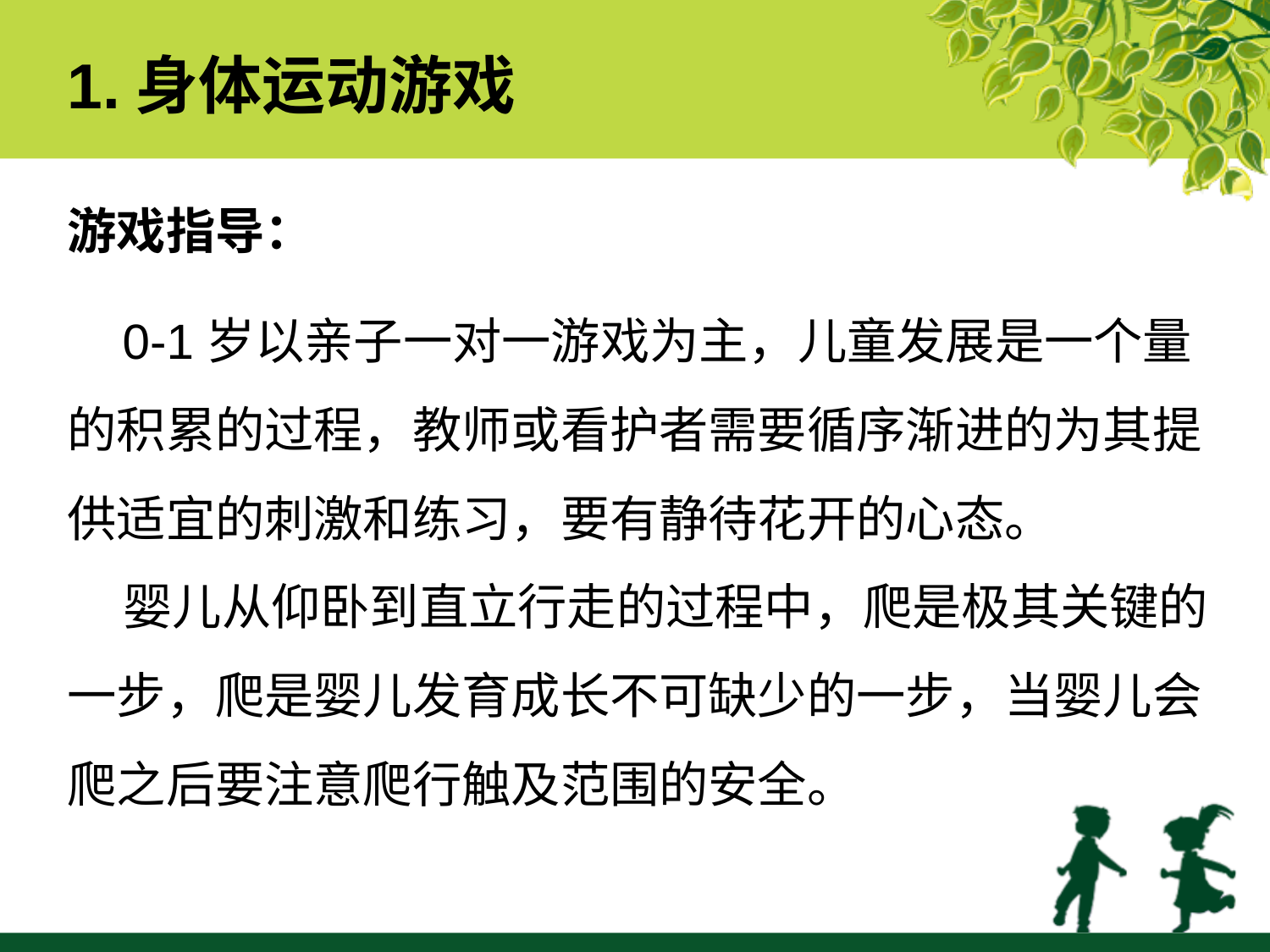

1.身体运动游戏
游戏指导：
    0-1岁以亲子一对一游戏为主，儿童发展是一个量的积累的过程，教师或看护者需要循序渐进的为其提供适宜的刺激和练习，要有静待花开的心态。
    婴儿从仰卧到直立行走的过程中，爬是极其关键的一步，爬是婴儿发育成长不可缺少的一步，当婴儿会爬之后要注意爬行触及范围的安全。